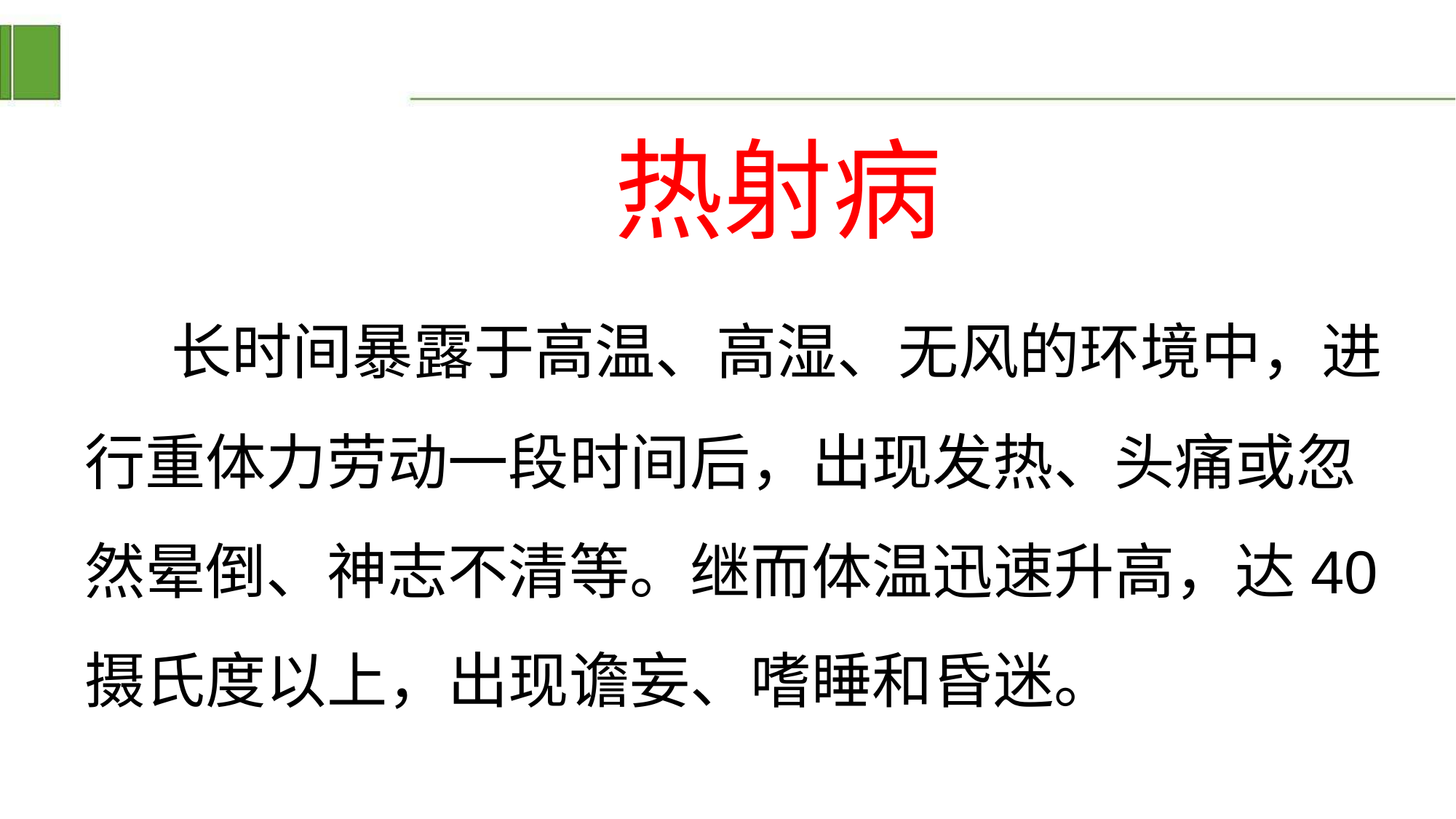

热射病
     长时间暴露于高温、高湿、无风的环境中，进行重体力劳动一段时间后，出现发热、头痛或忽然晕倒、神志不清等。继而体温迅速升高，达40摄氏度以上，出现谵妄、嗜睡和昏迷。